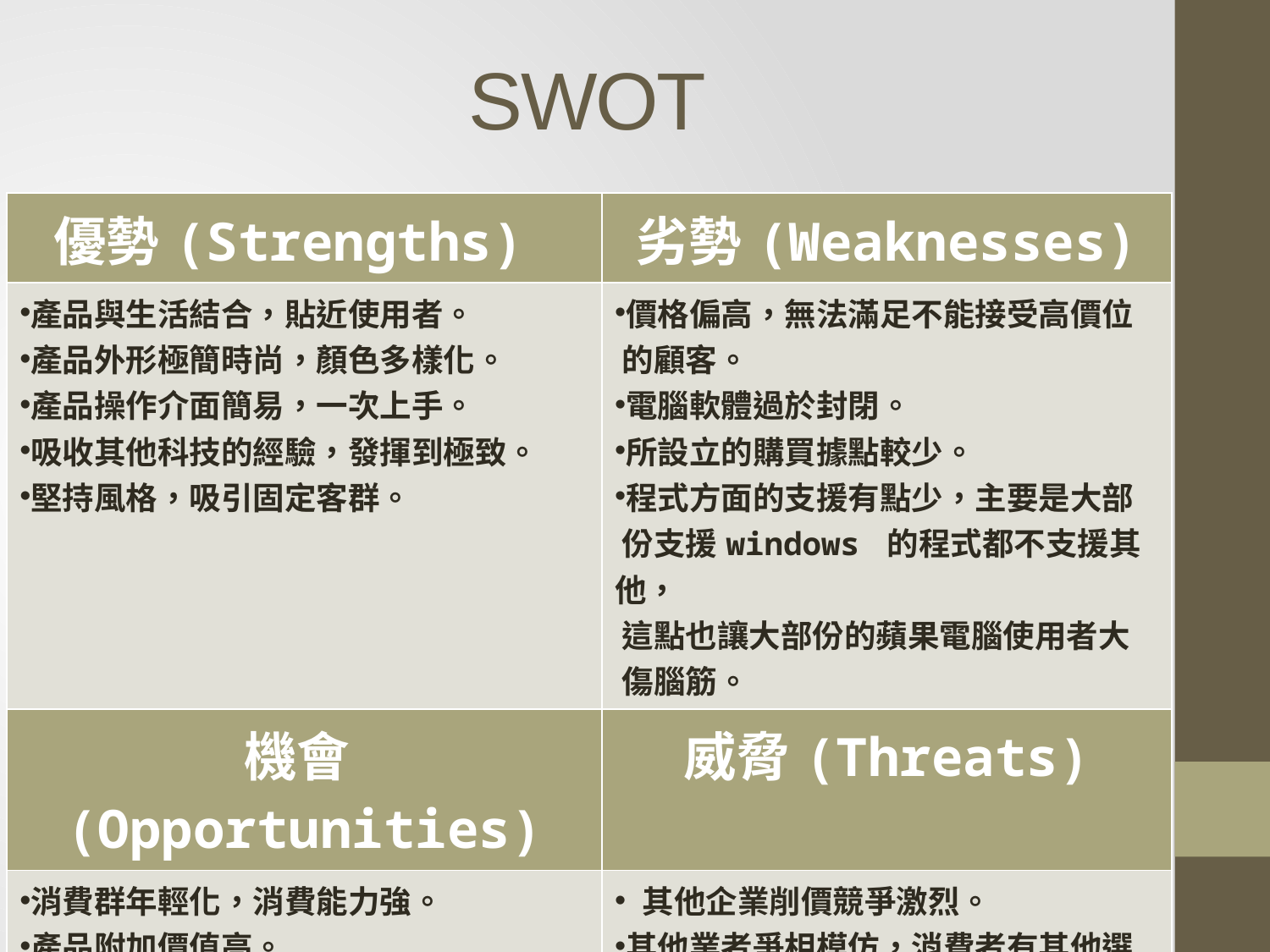

# SWOT
| 優勢(Strengths) | 劣勢(Weaknesses) |
| --- | --- |
| 產品與生活結合，貼近使用者。 產品外形極簡時尚，顏色多樣化。 產品操作介面簡易，一次上手。 吸收其他科技的經驗，發揮到極致。 堅持風格，吸引固定客群。 | 價格偏高，無法滿足不能接受高價位 的顧客。 電腦軟體過於封閉。 所設立的購買據點較少。 程式方面的支援有點少，主要是大部 份支援windows 的程式都不支援其他， 這點也讓大部份的蘋果電腦使用者大 傷腦筋。 |
| 機會(Opportunities) | 威脅(Threats) |
| 消費群年輕化，消費能力強。 產品附加價值高。 可提供消費者所滿意的售後服務。 電子產品的新革命。 海外市場的擴大。 降低成本，改善程式支援其他系統。 | 其他企業削價競爭激烈。 其他業者爭相模仿，消費者有其他選 擇，客群相對流失。 金融海嘯影響部份客群的消費能力。 消費者對於音樂專利權的認知。 |